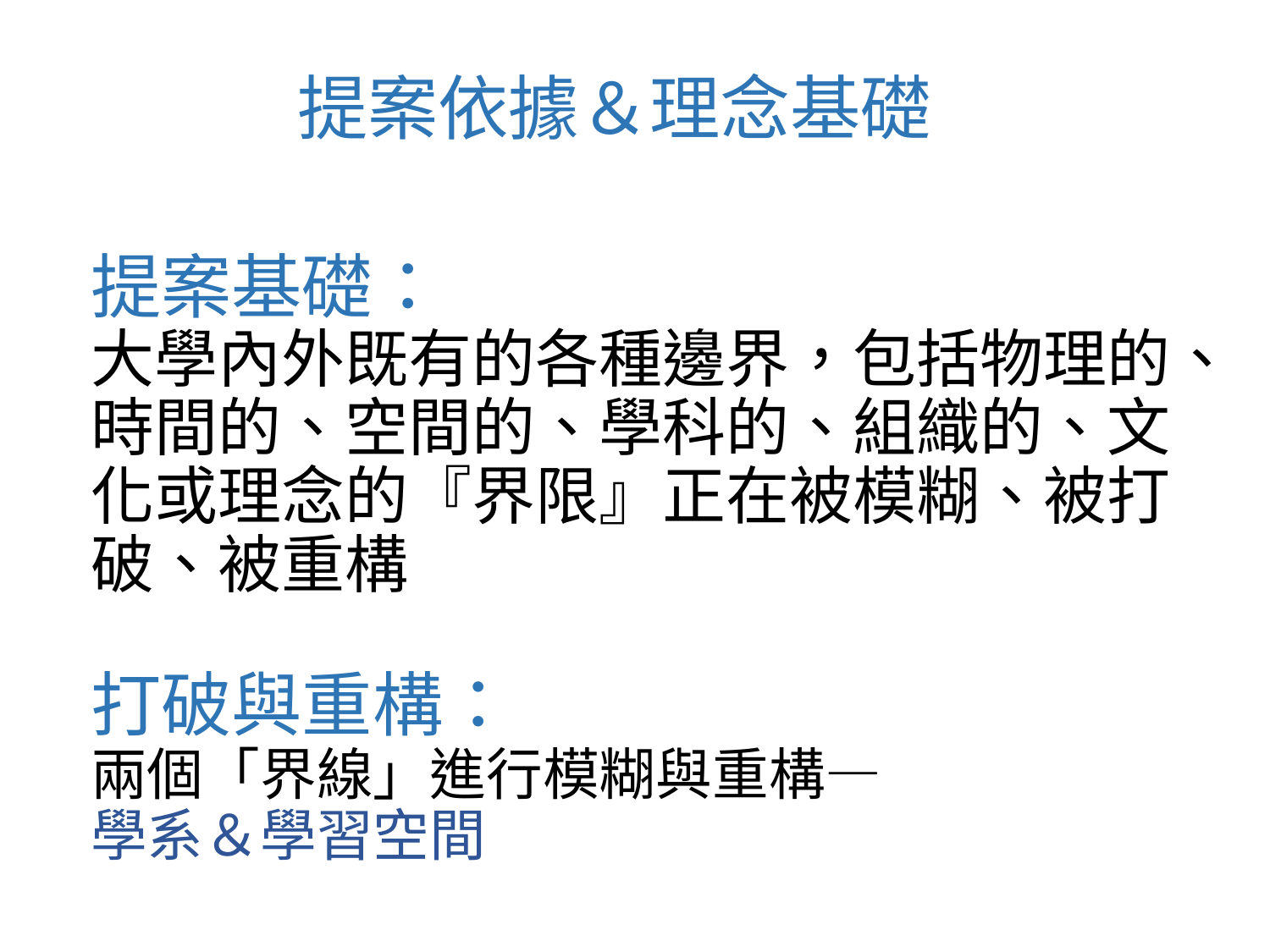

提案依據＆理念基礎
# 提案基礎： 大學內外既有的各種邊界，包括物理的、時間的、空間的、學科的、組織的、文化或理念的『界限』正在被模糊、被打破、被重構 打破與重構： 兩個「界線」進行模糊與重構— 學系＆學習空間